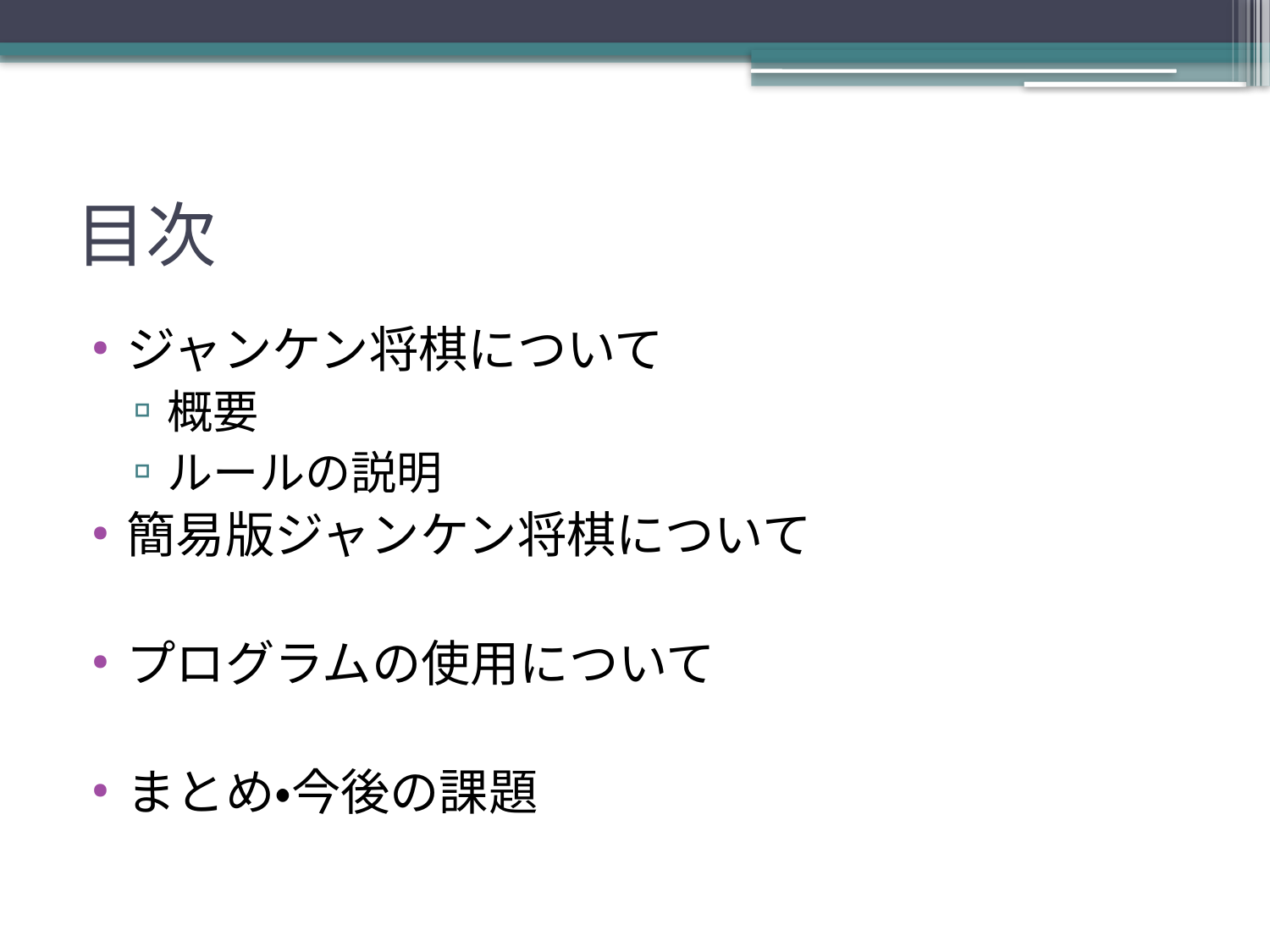

# 目次
ジャンケン将棋について
概要
ルールの説明
簡易版ジャンケン将棋について

プログラムの使用について

まとめ・今後の課題